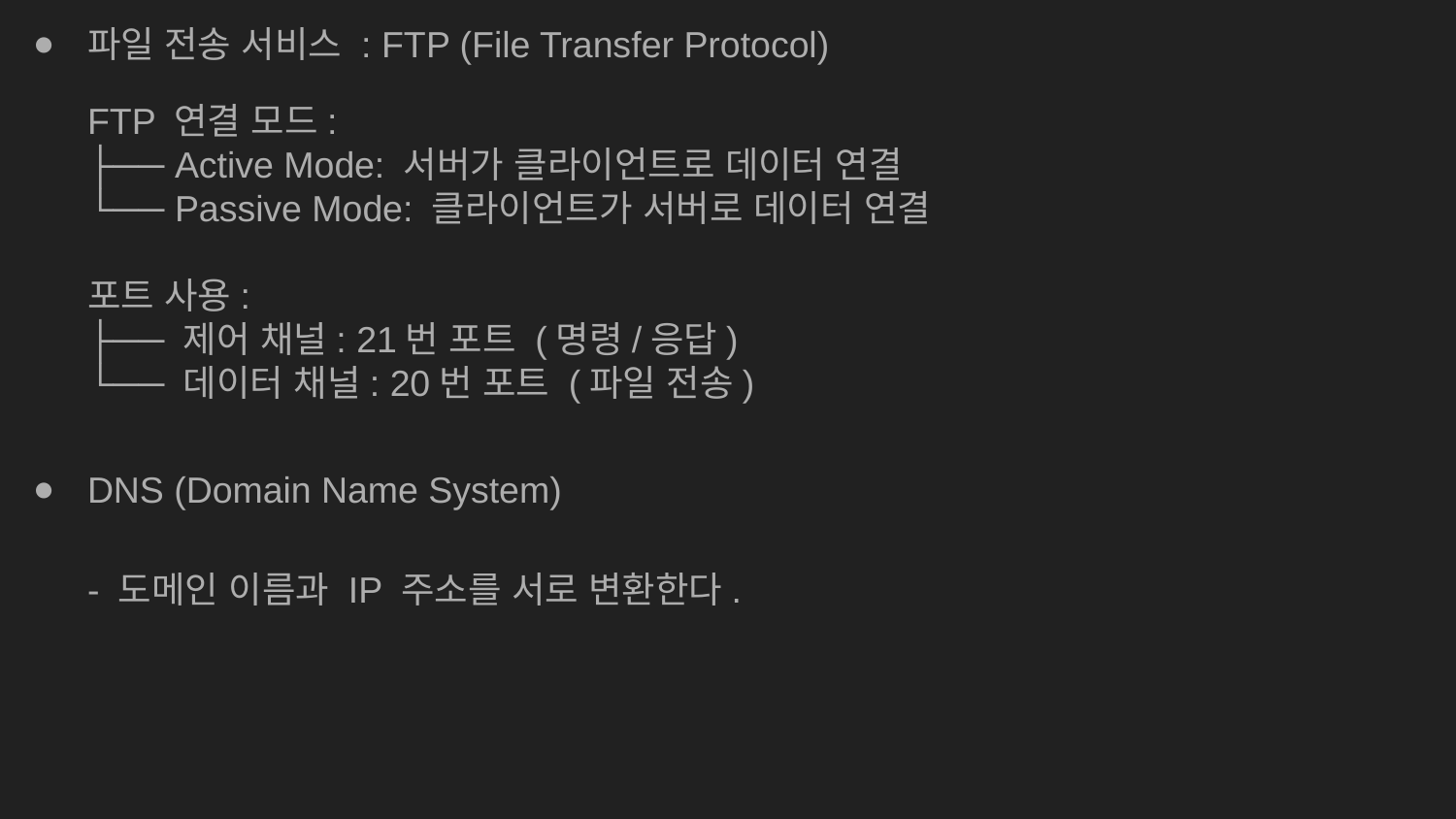

파일 전송 서비스 : FTP (File Transfer Protocol)
DNS (Domain Name System)
- 도메인 이름과 IP 주소를 서로 변환한다.
FTP 연결 모드:
├── Active Mode: 서버가 클라이언트로 데이터 연결
└── Passive Mode: 클라이언트가 서버로 데이터 연결

포트 사용:
├── 제어 채널: 21번 포트 (명령/응답)
└── 데이터 채널: 20번 포트 (파일 전송)